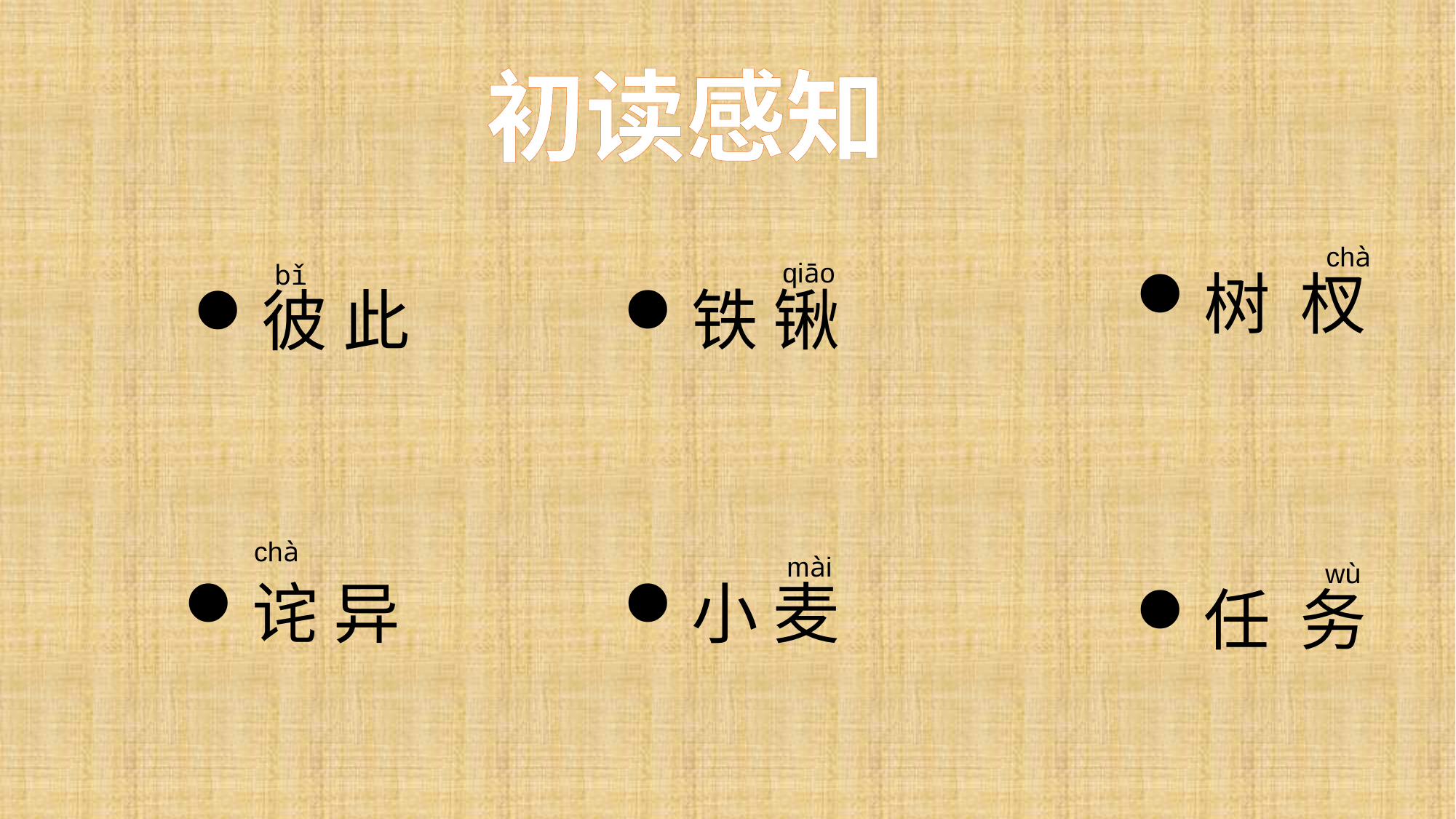

初读感知
chà
qiāo
bǐ
树  杈
铁 锹
彼 此
chà
mài
wù
诧 异
小 麦
任  务